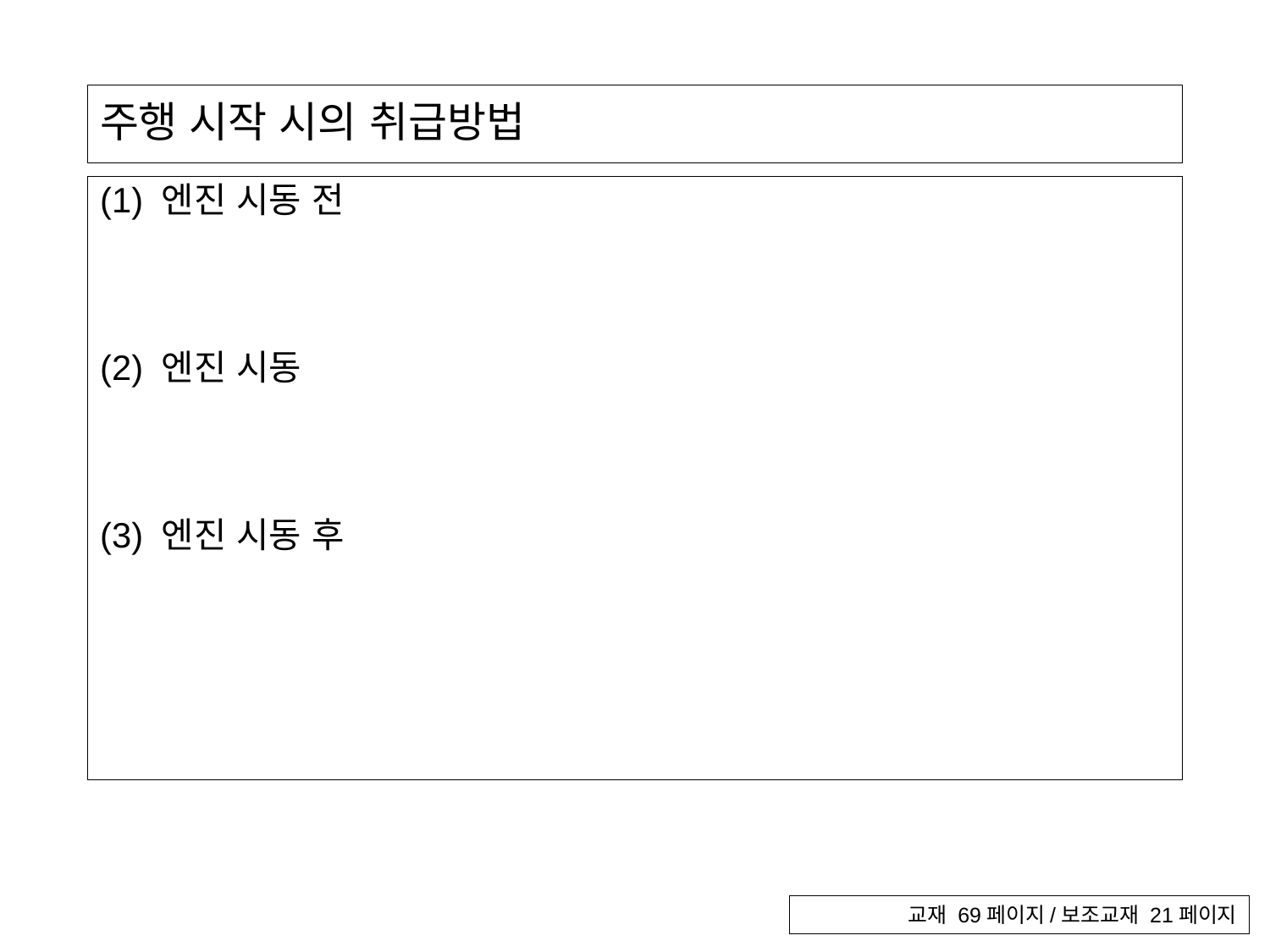

# 주행 시작 시의 취급방법
(1) 엔진 시동 전

(2) 엔진 시동

(3) 엔진 시동 후

교재 69페이지/보조교재 21페이지